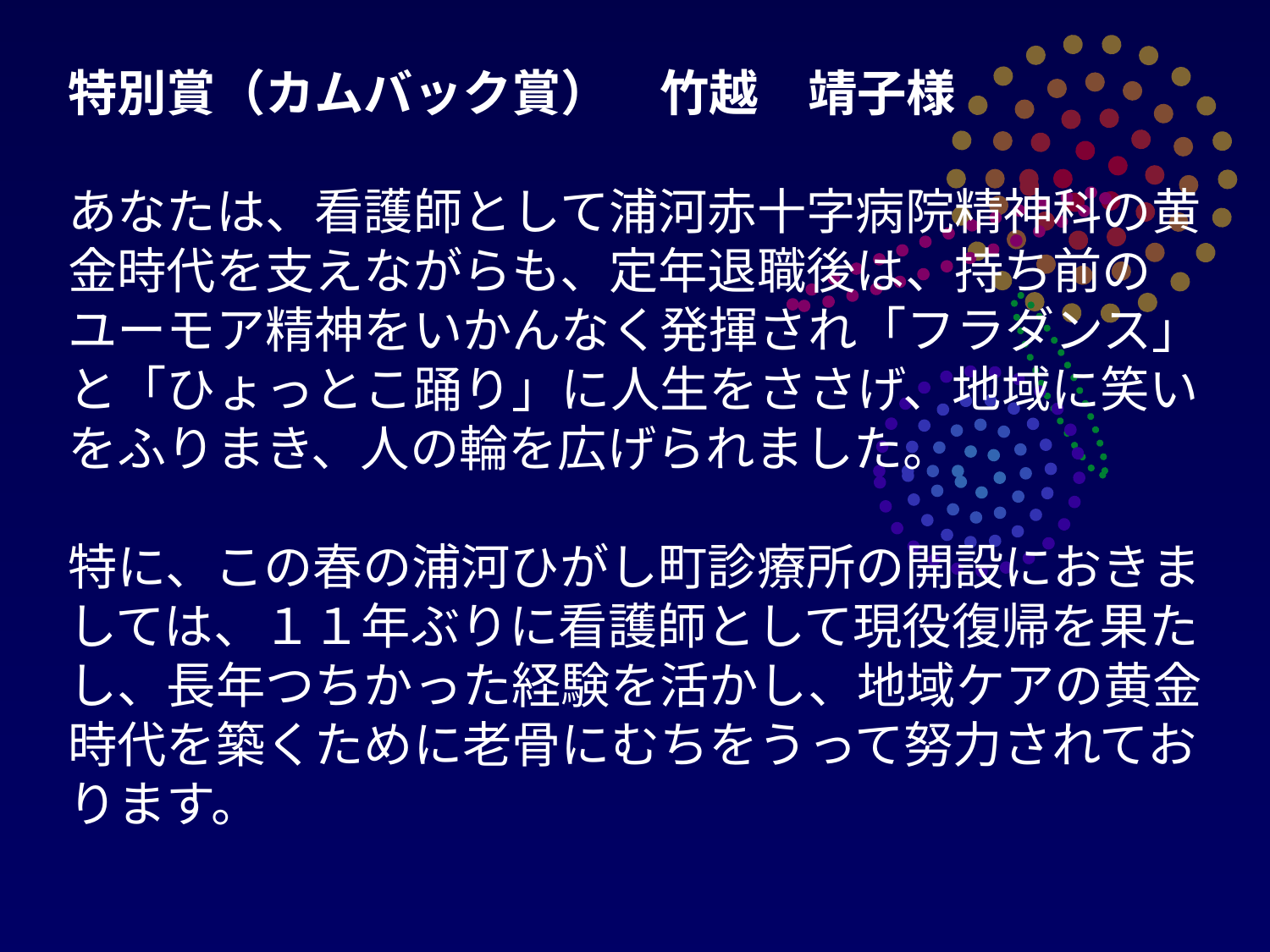

特別賞（カムバック賞）　竹越　靖子様

あなたは、看護師として浦河赤十字病院精神科の黄金時代を支えながらも、定年退職後は、持ち前のユーモア精神をいかんなく発揮され「フラダンス」と「ひょっとこ踊り」に人生をささげ、地域に笑いをふりまき、人の輪を広げられました。

特に、この春の浦河ひがし町診療所の開設におきましては、１１年ぶりに看護師として現役復帰を果たし、長年つちかった経験を活かし、地域ケアの黄金時代を築くために老骨にむちをうって努力されております。